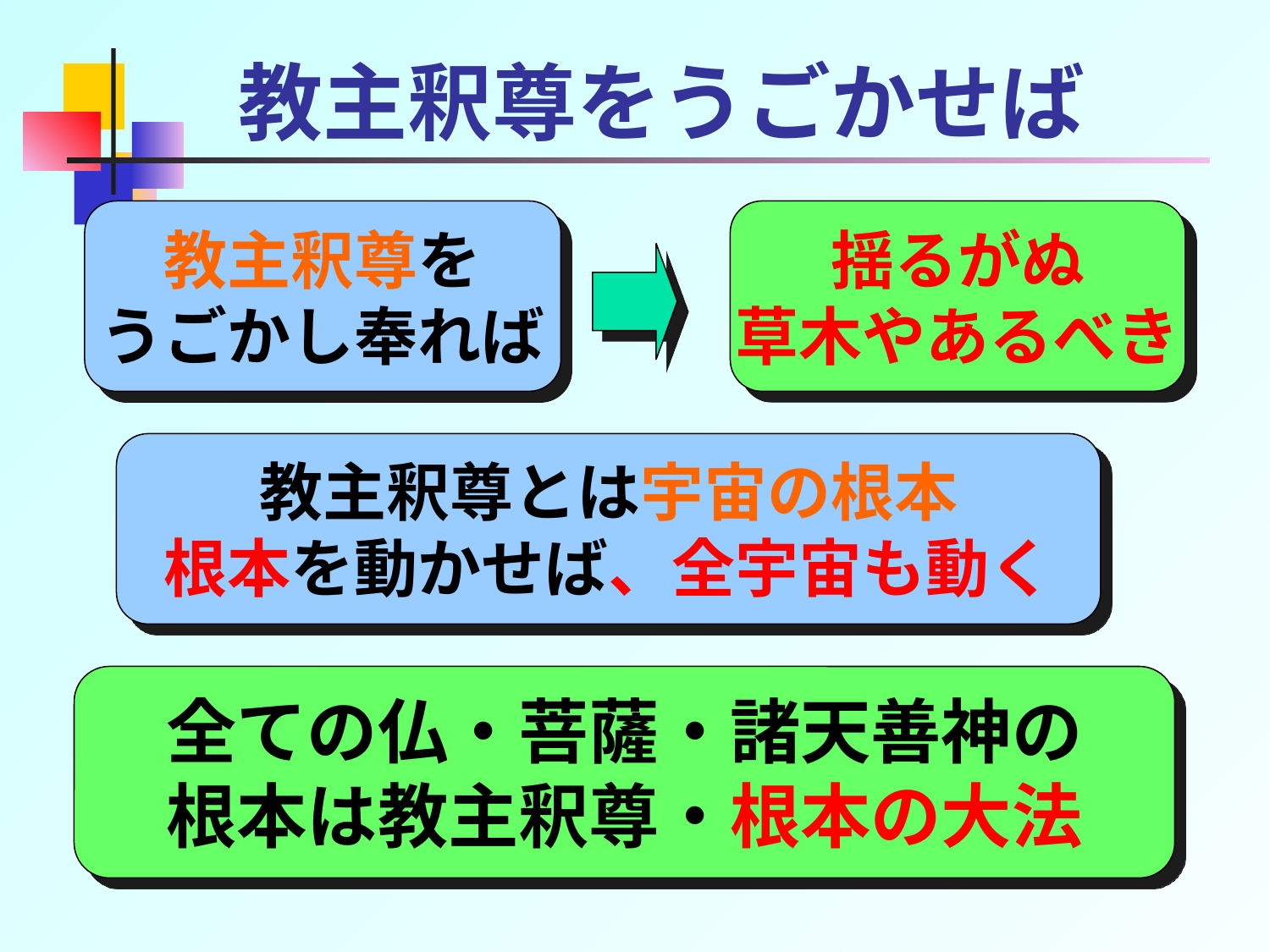

# 教主釈尊をうごかせば
教主釈尊を
うごかし奉れば
揺るがぬ
草木やあるべき

教主釈尊とは宇宙の根本
根本を動かせば、全宇宙も動く
全ての仏・菩薩・諸天善神の
根本は教主釈尊・根本の大法